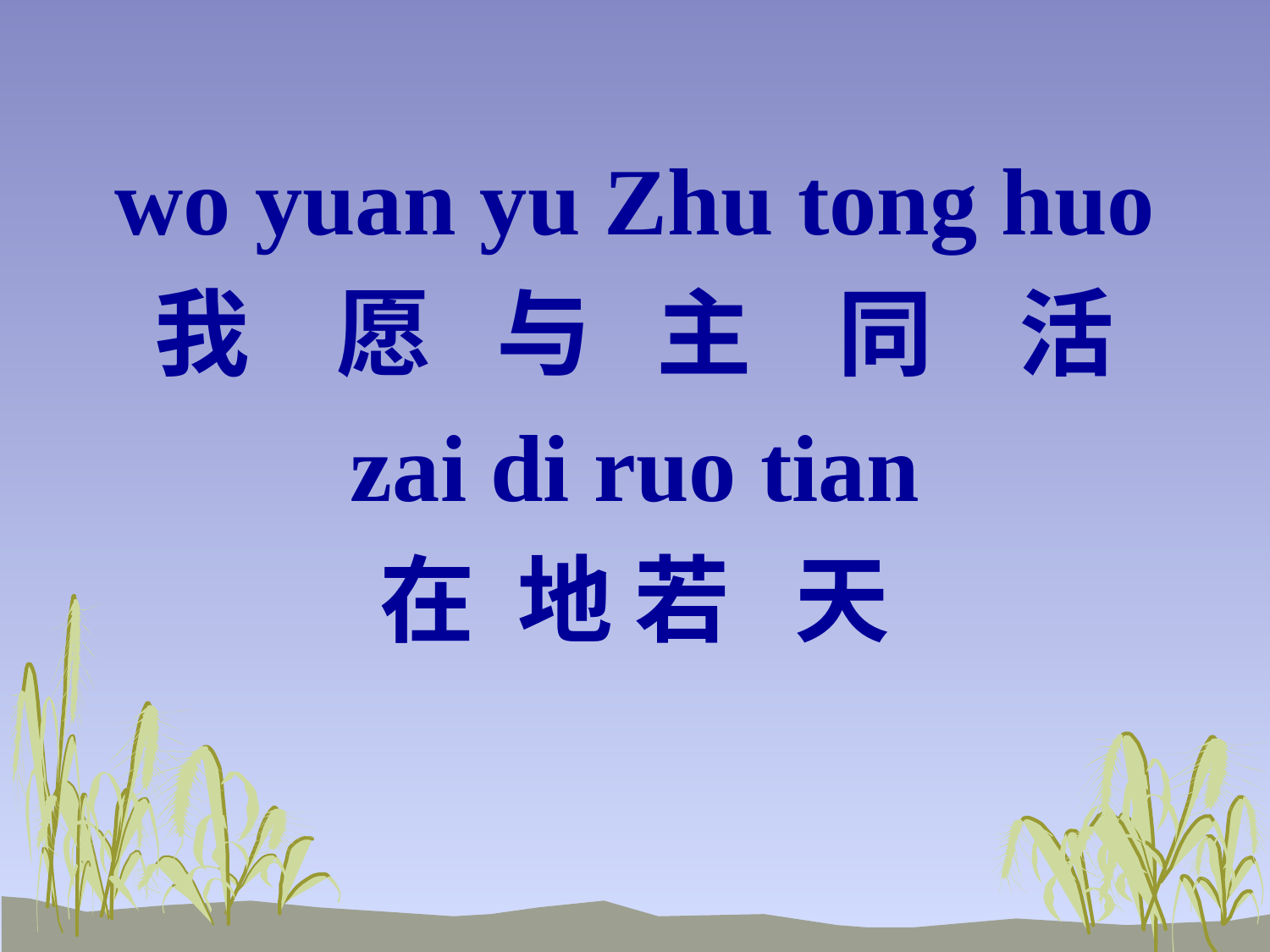

wo yuan yu Zhu tong huo
我    愿   与   主    同    活
zai di ruo tian
在  地 若   天